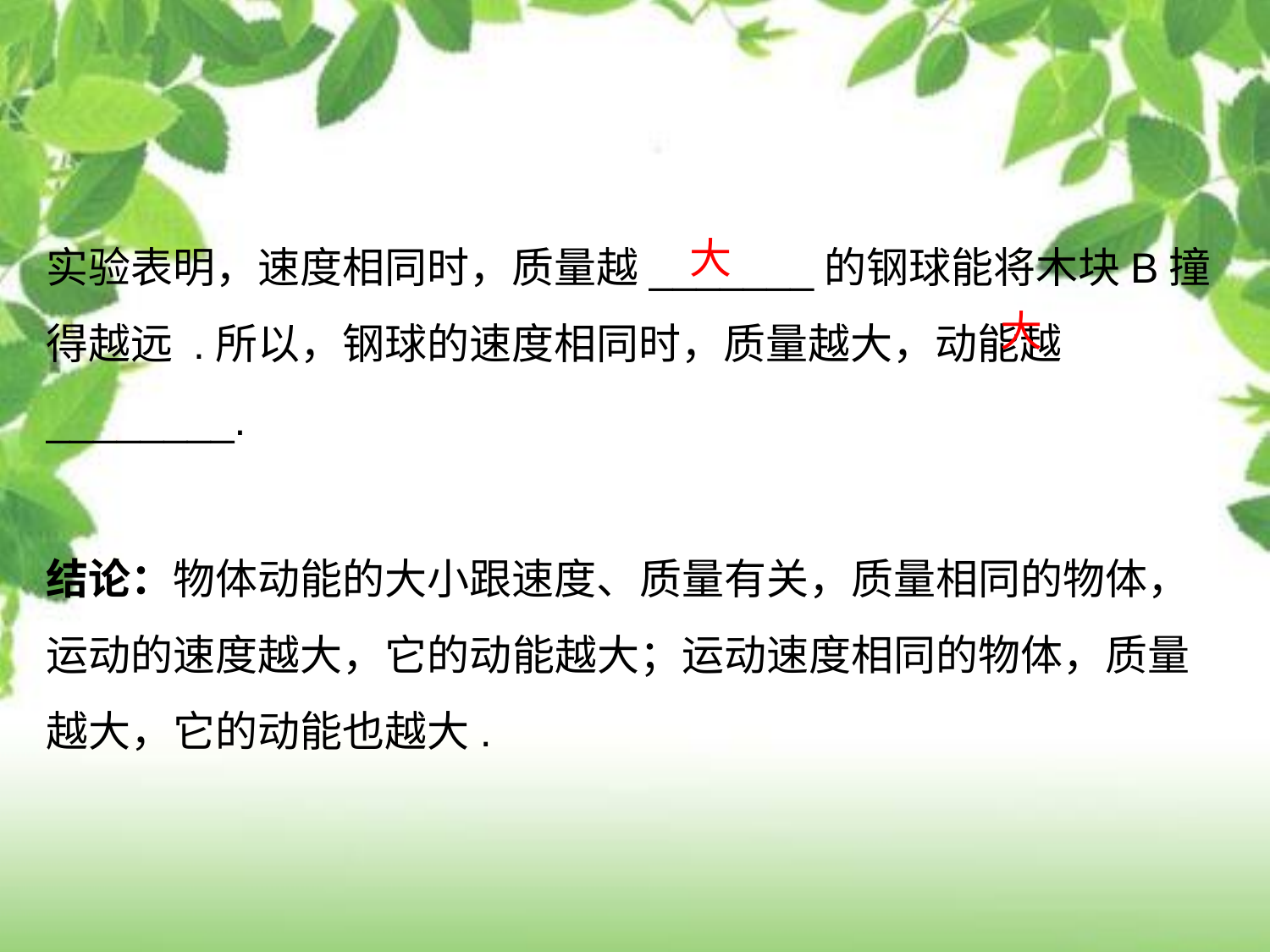

大
实验表明，速度相同时，质量越_______的钢球能将木块B撞得越远 .所以，钢球的速度相同时，质量越大，动能越 ________.
大
结论：物体动能的大小跟速度、质量有关，质量相同的物体，运动的速度越大，它的动能越大；运动速度相同的物体，质量越大，它的动能也越大.